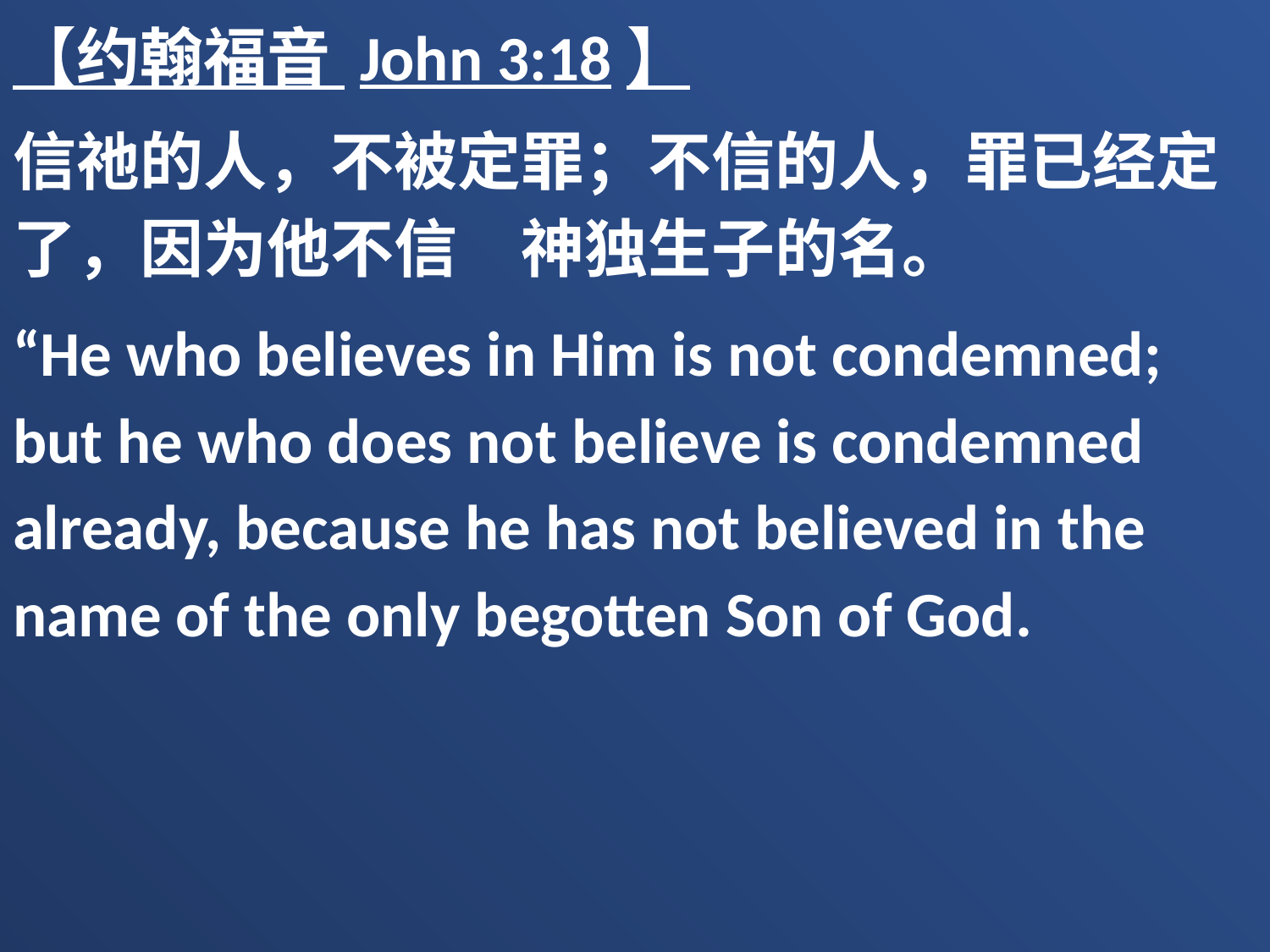

【约翰福音 John 3:18】
信祂的人，不被定罪；不信的人，罪已经定了，因为他不信　神独生子的名。
“He who believes in Him is not condemned; but he who does not believe is condemned already, because he has not believed in the name of the only begotten Son of God.